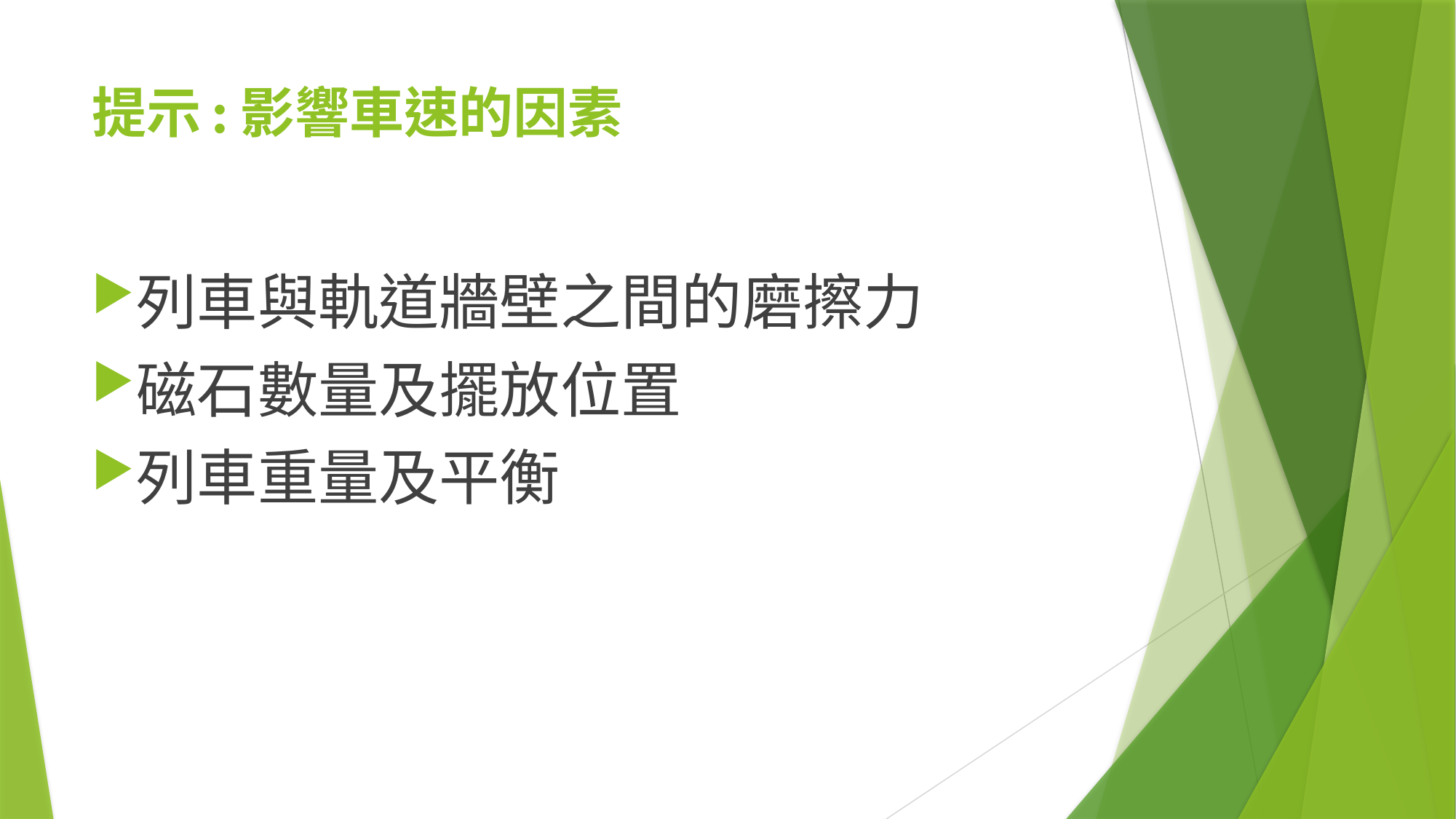

# 提示:影響車速的因素
列車與軌道牆壁之間的磨擦力
磁石數量及擺放位置
列車重量及平衡